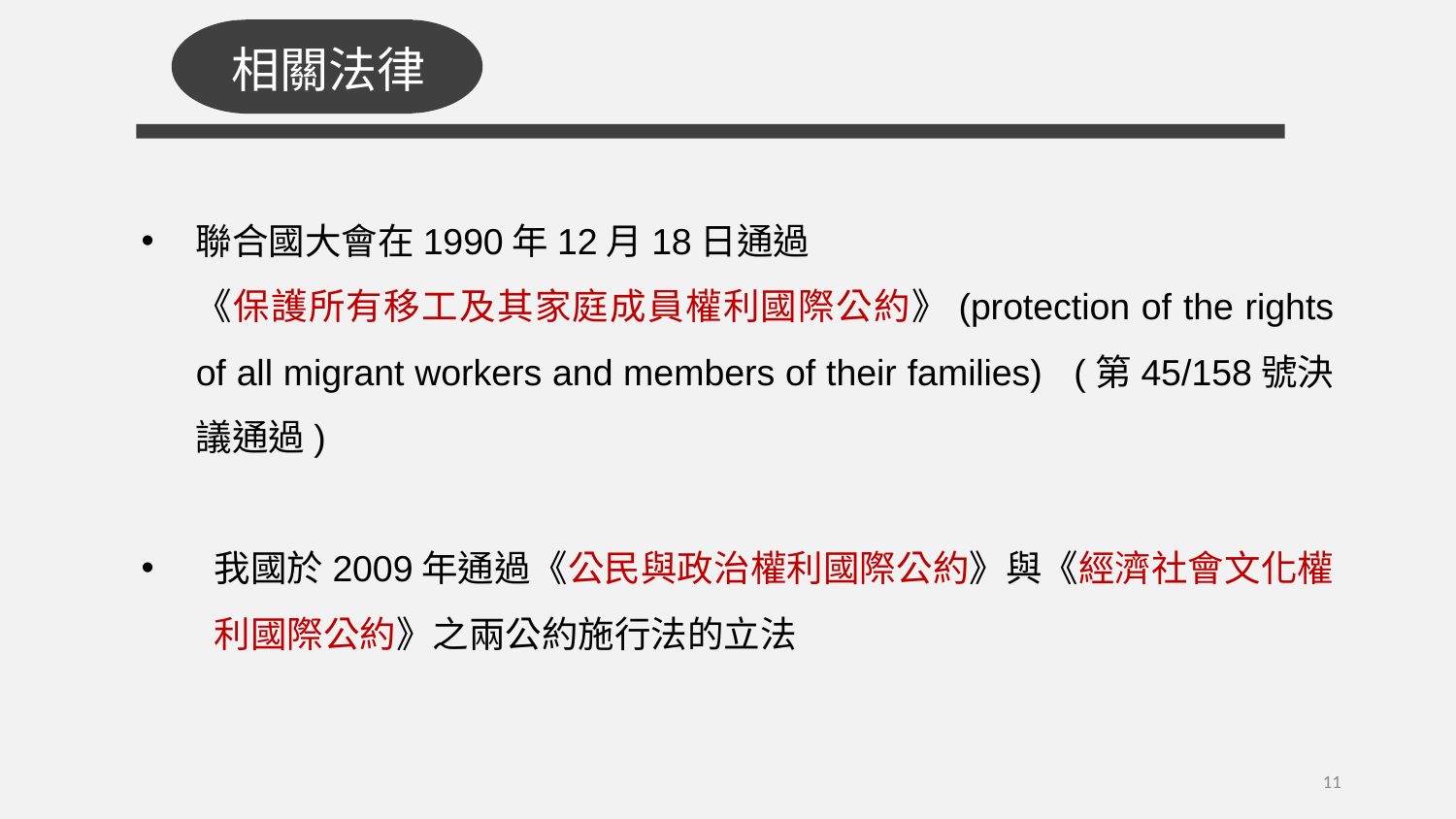

相關法律

聯合國大會在1990年12月18日通過
《保護所有移工及其家庭成員權利國際公約》(protection of the rights of all migrant workers and members of their families)   (第45/158號決議通過)

我國於2009年通過《公民與政治權利國際公約》與《經濟社會文化權利國際公約》之兩公約施行法的立法

11